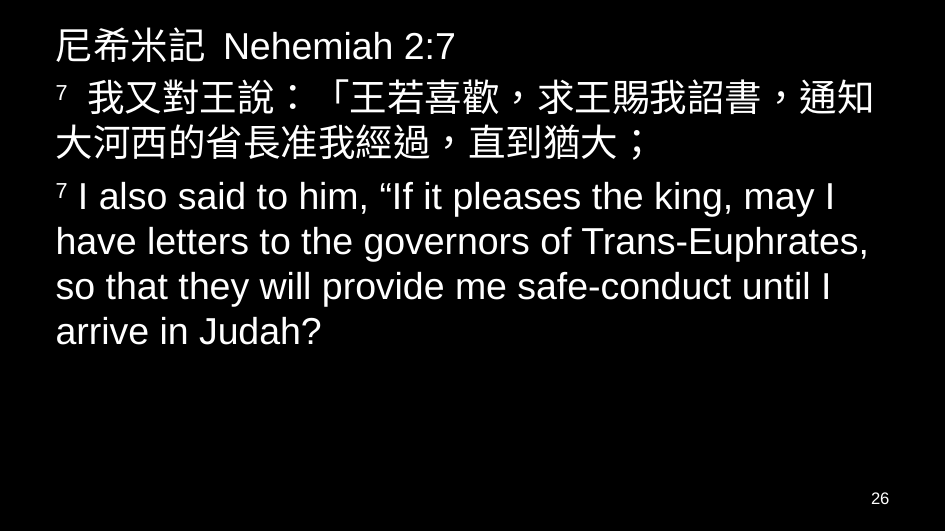

尼希米記 Nehemiah 2:7
7 我又對王說：「王若喜歡，求王賜我詔書，通知大河西的省長准我經過，直到猶大；
7 I also said to him, “If it pleases the king, may I have letters to the governors of Trans-Euphrates, so that they will provide me safe-conduct until I arrive in Judah?

26